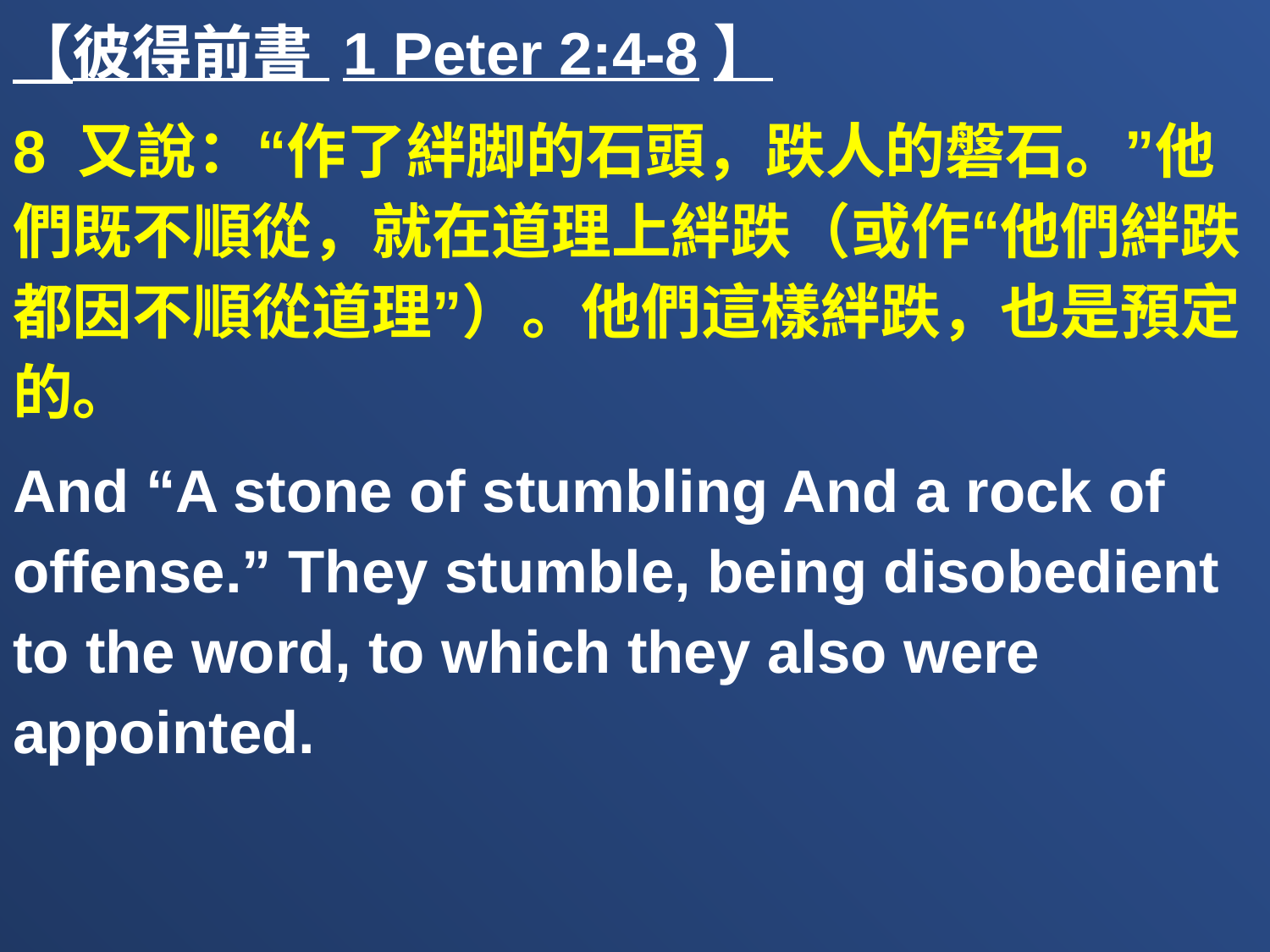

【彼得前書 1 Peter 2:4-8】
8 又說：“作了絆脚的石頭，跌人的磐石。”他們既不順從，就在道理上絆跌（或作“他們絆跌都因不順從道理”）。他們這樣絆跌，也是預定的。
And “A stone of stumbling And a rock of offense.” They stumble, being disobedient to the word, to which they also were appointed.